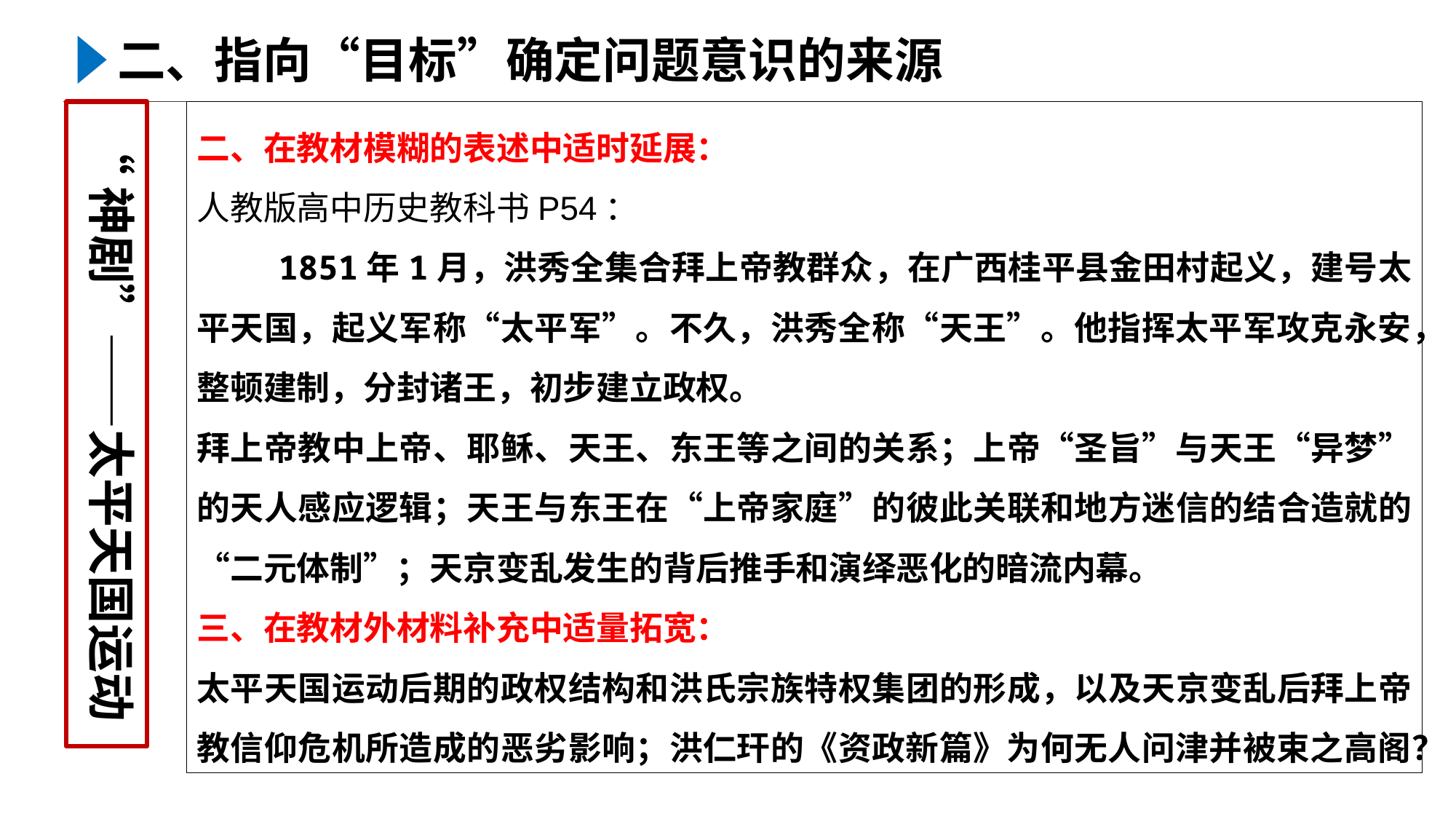

二、指向“目标”确定问题意识的来源

“神剧”——太平天国运动
二、在教材模糊的表述中适时延展：
人教版高中历史教科书P54：
    1851年1月，洪秀全集合拜上帝教群众，在广西桂平县金田村起义，建号太平天国，起义军称“太平军”。不久，洪秀全称“天王”。他指挥太平军攻克永安，整顿建制，分封诸王，初步建立政权。
拜上帝教中上帝、耶稣、天王、东王等之间的关系；上帝“圣旨”与天王“异梦”的天人感应逻辑；天王与东王在“上帝家庭”的彼此关联和地方迷信的结合造就的“二元体制”；天京变乱发生的背后推手和演绎恶化的暗流内幕。
三、在教材外材料补充中适量拓宽：
太平天国运动后期的政权结构和洪氏宗族特权集团的形成，以及天京变乱后拜上帝教信仰危机所造成的恶劣影响；洪仁玕的《资政新篇》为何无人问津并被束之高阁？